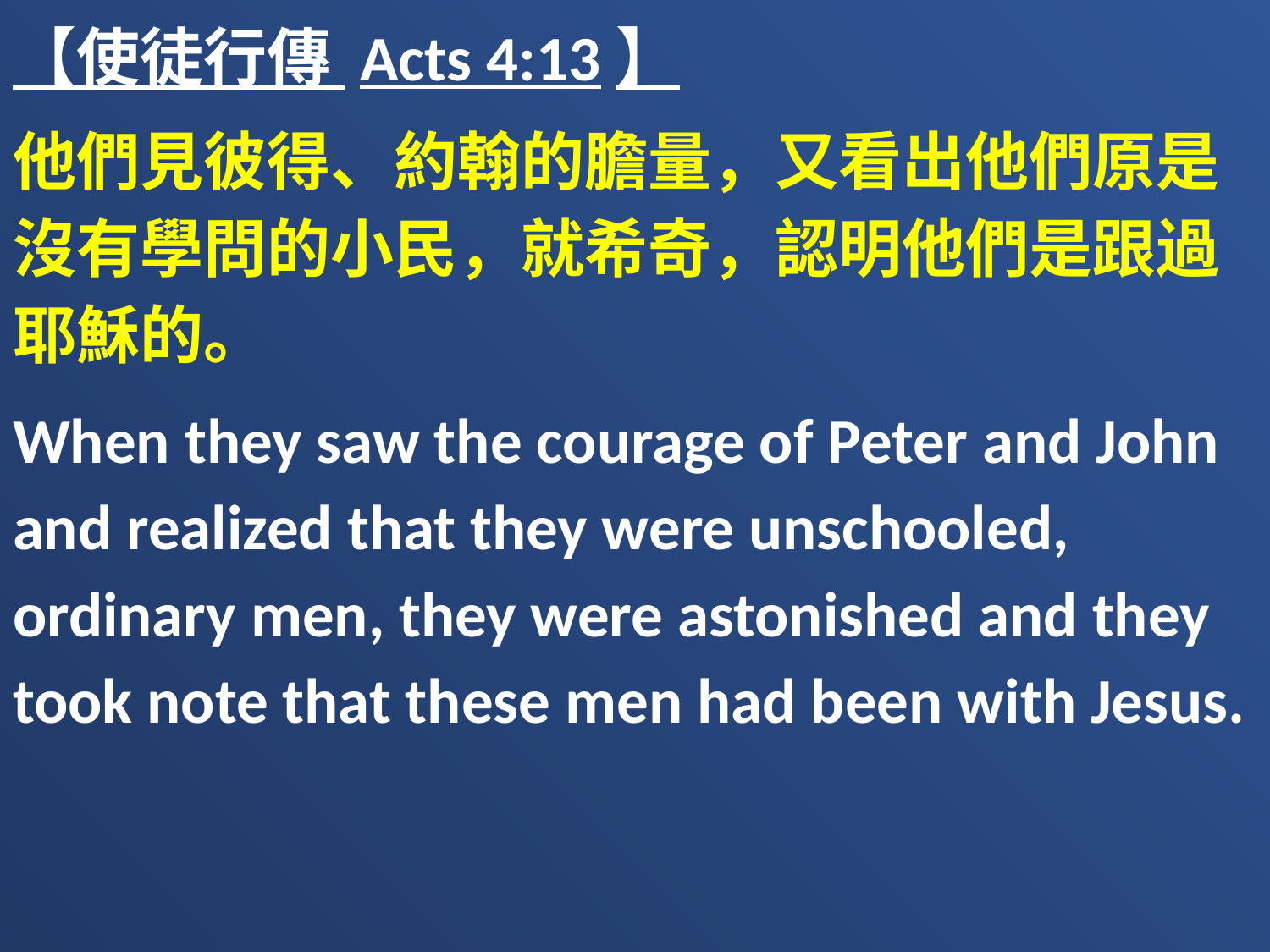

【使徒行傳 Acts 4:13】
他們見彼得、約翰的膽量，又看出他們原是沒有學問的小民，就希奇，認明他們是跟過耶穌的。
When they saw the courage of Peter and John and realized that they were unschooled, ordinary men, they were astonished and they took note that these men had been with Jesus.